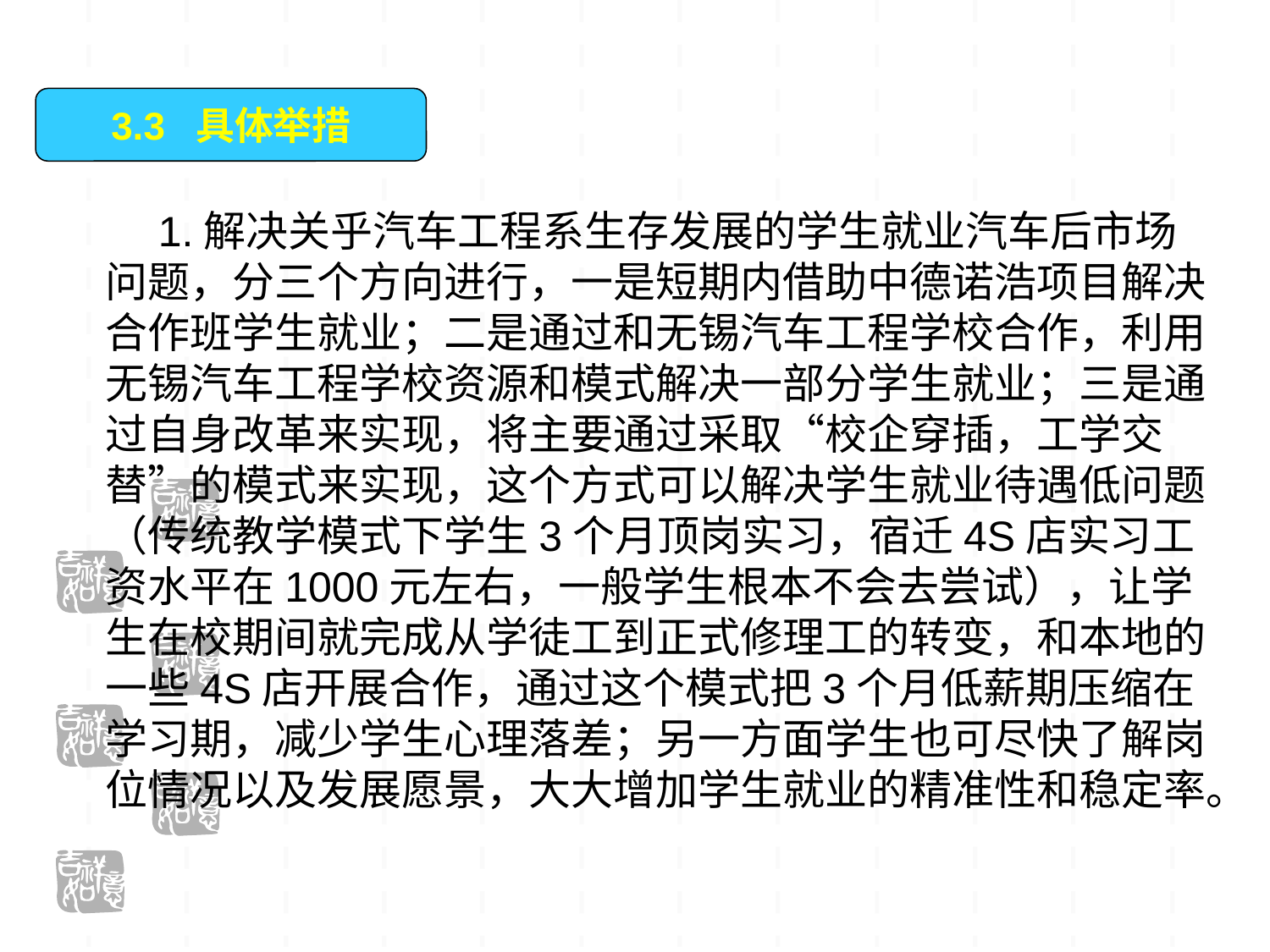

3.3  具体举措
 1.解决关乎汽车工程系生存发展的学生就业汽车后市场问题，分三个方向进行，一是短期内借助中德诺浩项目解决合作班学生就业；二是通过和无锡汽车工程学校合作，利用无锡汽车工程学校资源和模式解决一部分学生就业；三是通过自身改革来实现，将主要通过采取“校企穿插，工学交替”的模式来实现，这个方式可以解决学生就业待遇低问题（传统教学模式下学生3个月顶岗实习，宿迁4S店实习工资水平在1000元左右，一般学生根本不会去尝试），让学生在校期间就完成从学徒工到正式修理工的转变，和本地的一些4S店开展合作，通过这个模式把3个月低薪期压缩在学习期，减少学生心理落差；另一方面学生也可尽快了解岗位情况以及发展愿景，大大增加学生就业的精准性和稳定率。